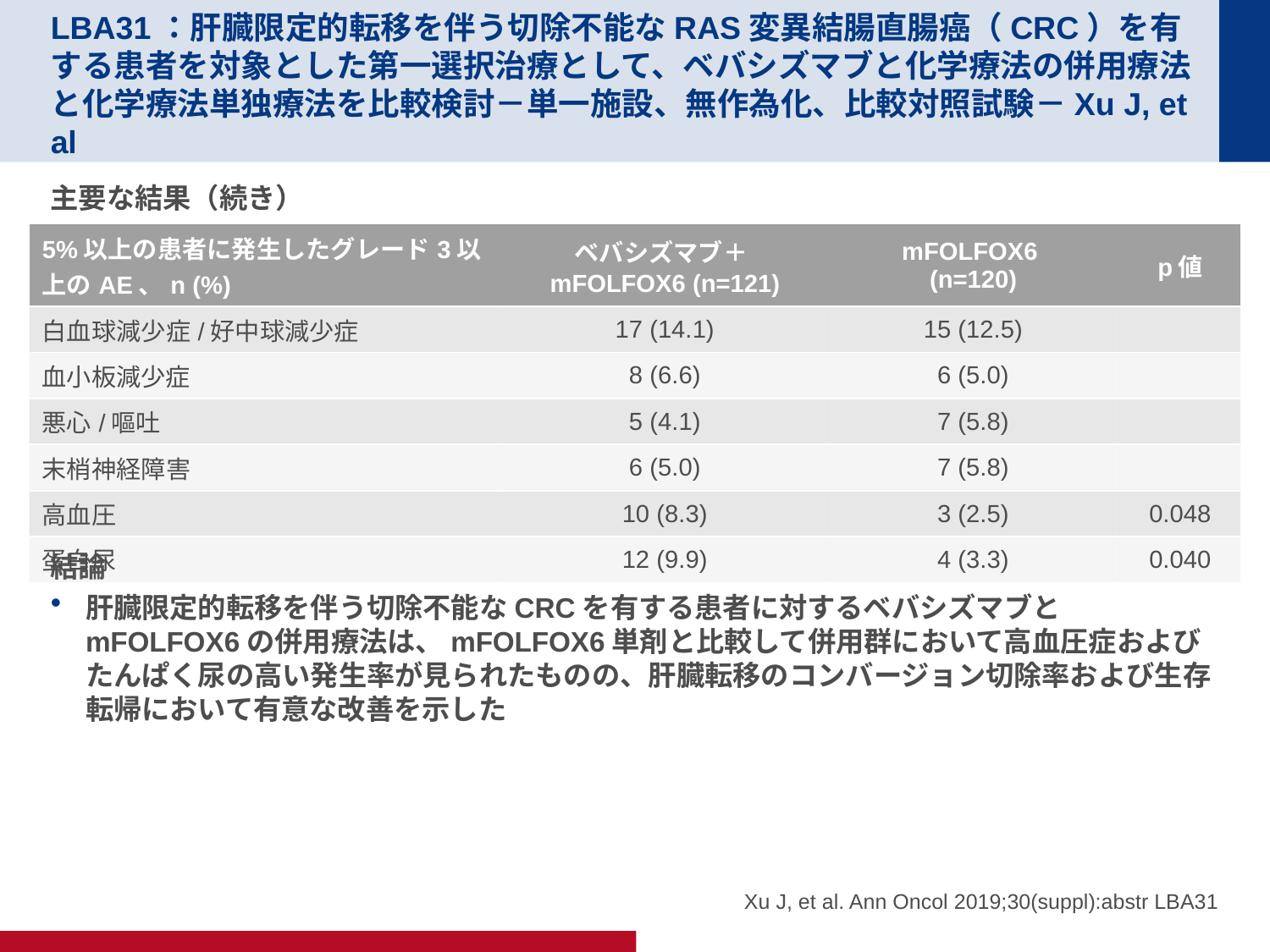

LBA31：肝臓限定的転移を伴う切除不能なRAS変異結腸直腸癌（CRC）を有する患者を対象とした第一選択治療として、ベバシズマブと化学療法の併用療法と化学療法単独療法を比較検討－単一施設、無作為化、比較対照試験－Xu J, et al
主要な結果（続き）
結論
肝臓限定的転移を伴う切除不能なCRCを有する患者に対するベバシズマブとmFOLFOX6の併用療法は、mFOLFOX6単剤と比較して併用群において高血圧症およびたんぱく尿の高い発生率が見られたものの、肝臓転移のコンバージョン切除率および生存転帰において有意な改善を示した
| 5%以上の患者に発生したグレード3以上のAE、n (%) | ベバシズマブ＋mFOLFOX6 (n=121) | mFOLFOX6 (n=120) | p値 |
| --- | --- | --- | --- |
| 白血球減少症/好中球減少症 | 17 (14.1) | 15 (12.5) |  |
| 血小板減少症 | 8 (6.6) | 6 (5.0) |  |
| 悪心/嘔吐 | 5 (4.1) | 7 (5.8) |  |
| 末梢神経障害 | 6 (5.0) | 7 (5.8) |  |
| 高血圧 | 10 (8.3) | 3 (2.5) | 0.048 |
| 蛋白尿 | 12 (9.9) | 4 (3.3) | 0.040 |
Xu J, et al. Ann Oncol 2019;30(suppl):abstr LBA31